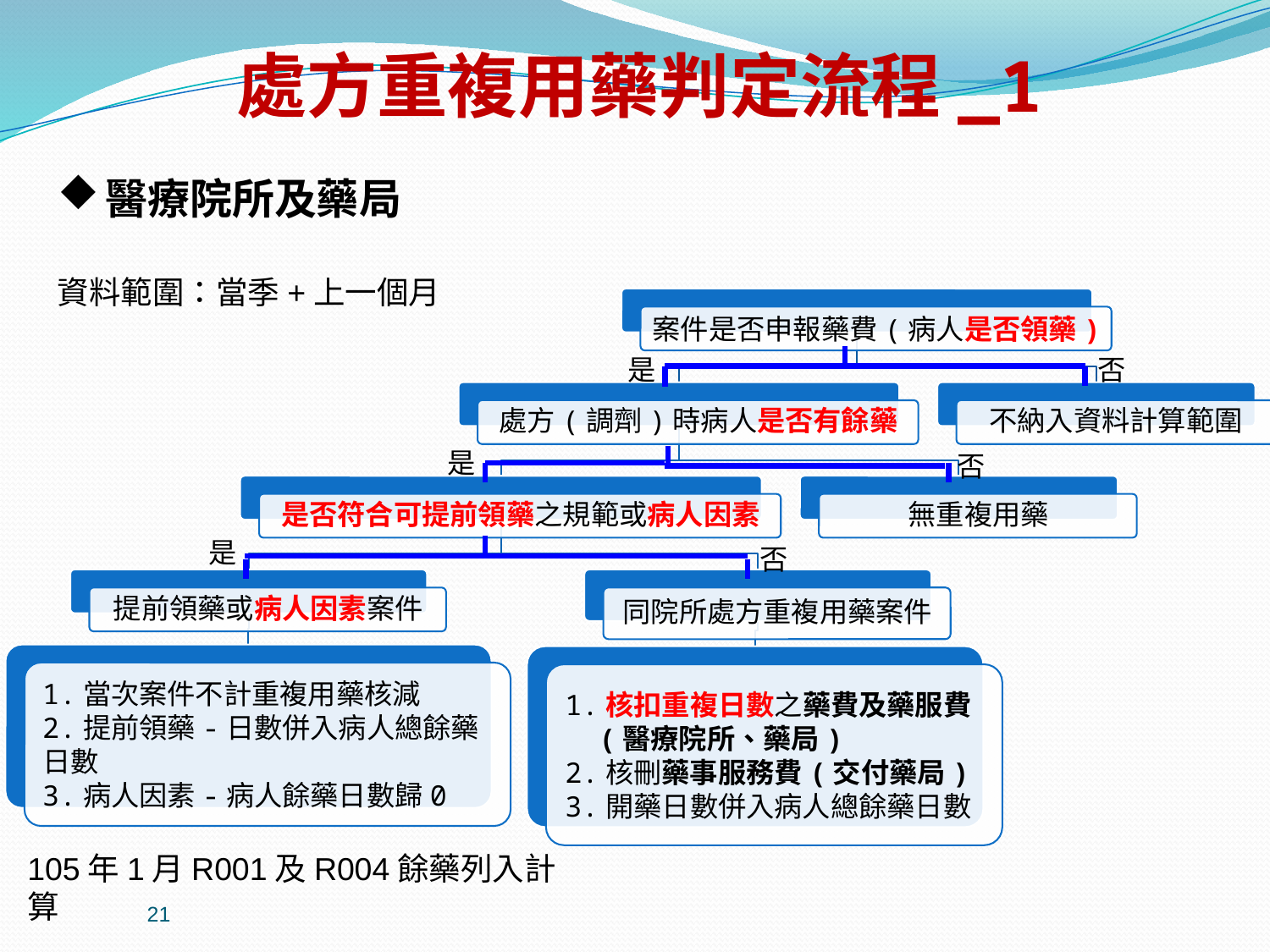

# 處方重複用藥判定流程_1
案件是否申報藥費(病人是否領藥)
處方(調劑)時病人是否有餘藥
是否符合可提前領藥之規範或病人因素
提前領藥或病人因素案件
1.當次案件不計重複用藥核減
2.提前領藥-日數併入病人總餘藥日數
3.病人因素-病人餘藥日數歸0
同院所處方重複用藥案件
1.核扣重複日數之藥費及藥服費
  (醫療院所、藥局)
2.核刪藥事服務費(交付藥局)
3.開藥日數併入病人總餘藥日數
無重複用藥
不納入資料計算範圍
醫療院所及藥局
資料範圍：當季+上一個月
是
否
是
否
是
否
105年1月R001及R004餘藥列入計算
21